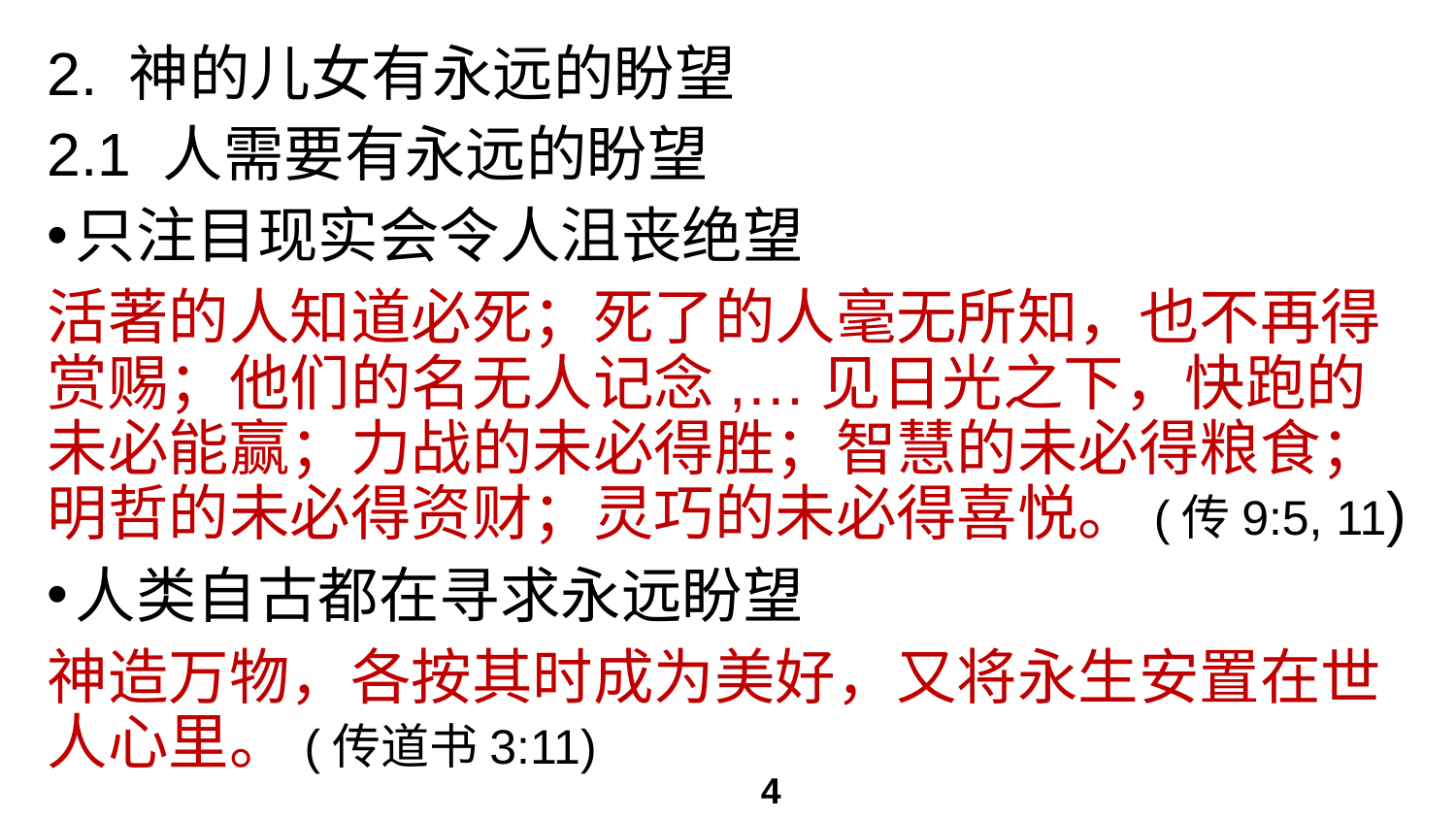

# 2. 神的儿女有永远的盼望
2.1 人需要有永远的盼望
只注目现实会令人沮丧绝望
活著的人知道必死；死了的人毫无所知，也不再得赏赐；他们的名无人记念,…见日光之下，快跑的未必能赢；力战的未必得胜；智慧的未必得粮食；明哲的未必得资财；灵巧的未必得喜悦。(传9:5, 11)
人类自古都在寻求永远盼望
神造万物，各按其时成为美好，又将永生安置在世人心里。(传道书3:11)

4